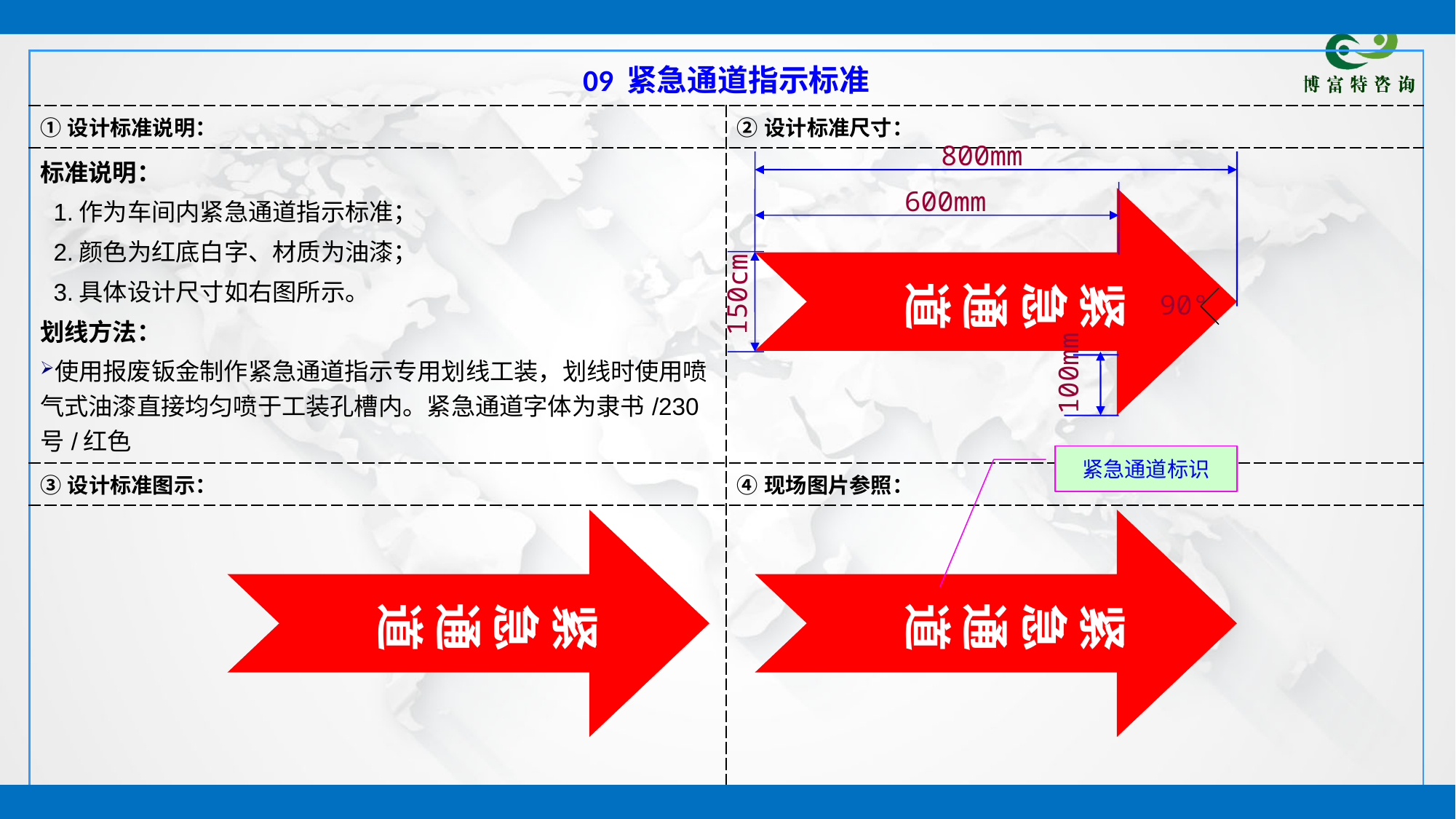

| 09 紧急通道指示标准 |  |
| --- | --- |
| ①设计标准说明： | ②设计标准尺寸： |
| 标准说明： 1.作为车间内紧急通道指示标准； 2.颜色为红底白字、材质为油漆； 3.具体设计尺寸如右图所示。 划线方法： 使用报废钣金制作紧急通道指示专用划线工装，划线时使用喷气式油漆直接均匀喷于工装孔槽内。紧急通道字体为隶书/230号/红色 |  |
| ③设计标准图示： | ④现场图片参照： |
|  |  |
800mm

紧急通道
600mm

150cm
90°

100mm

紧急通道标识
紧急通道

紧急通道